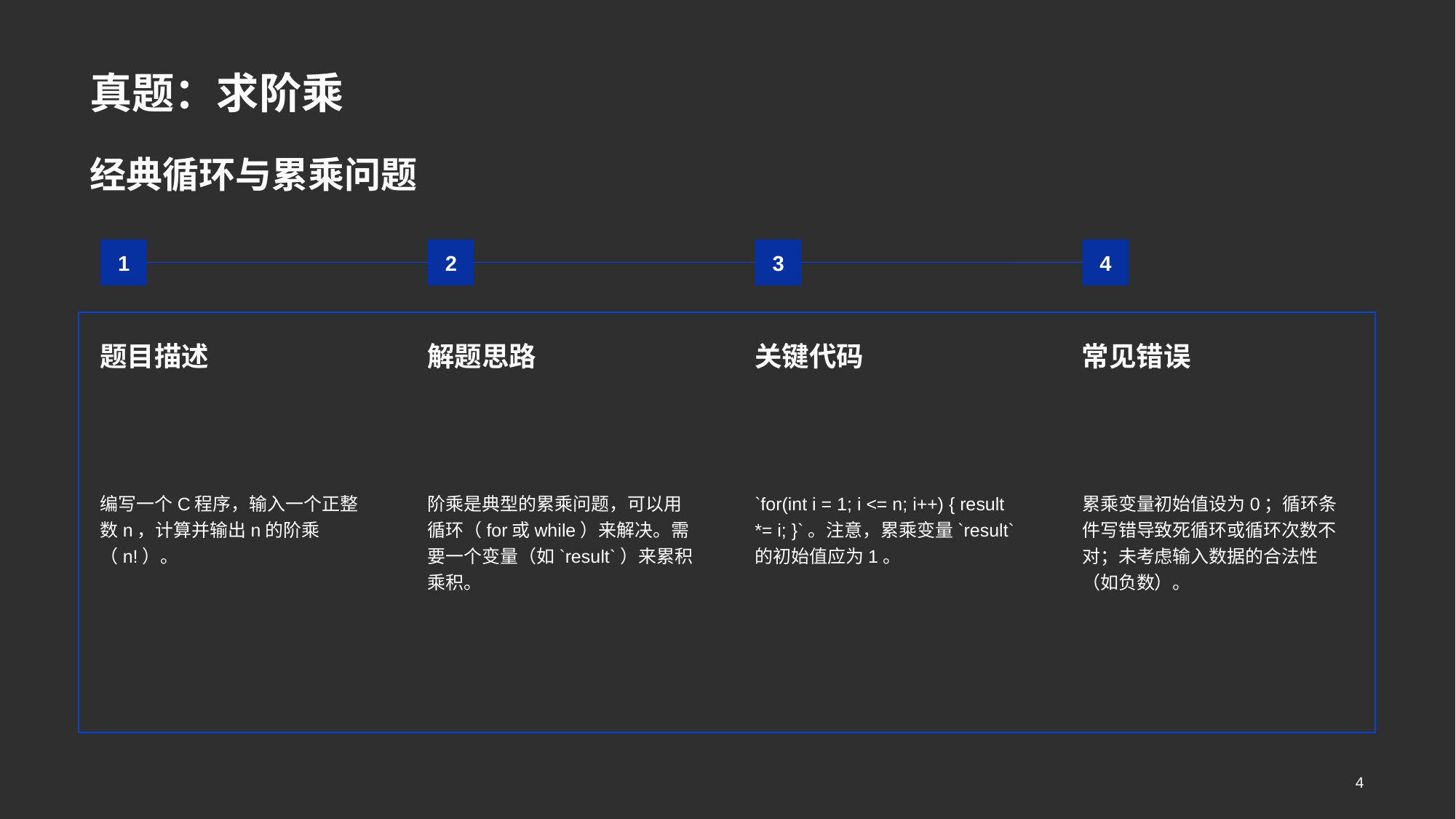

真题：求阶乘
经典循环与累乘问题
1
题目描述
编写一个C程序，输入一个正整数n，计算并输出n的阶乘（n!）。
2
解题思路
阶乘是典型的累乘问题，可以用循环（for或while）来解决。需要一个变量（如`result`）来累积乘积。
3
关键代码
`for(int i = 1; i <= n; i++) { result *= i; }`。注意，累乘变量`result`的初始值应为1。
4
常见错误
累乘变量初始值设为0；循环条件写错导致死循环或循环次数不对；未考虑输入数据的合法性（如负数）。

4